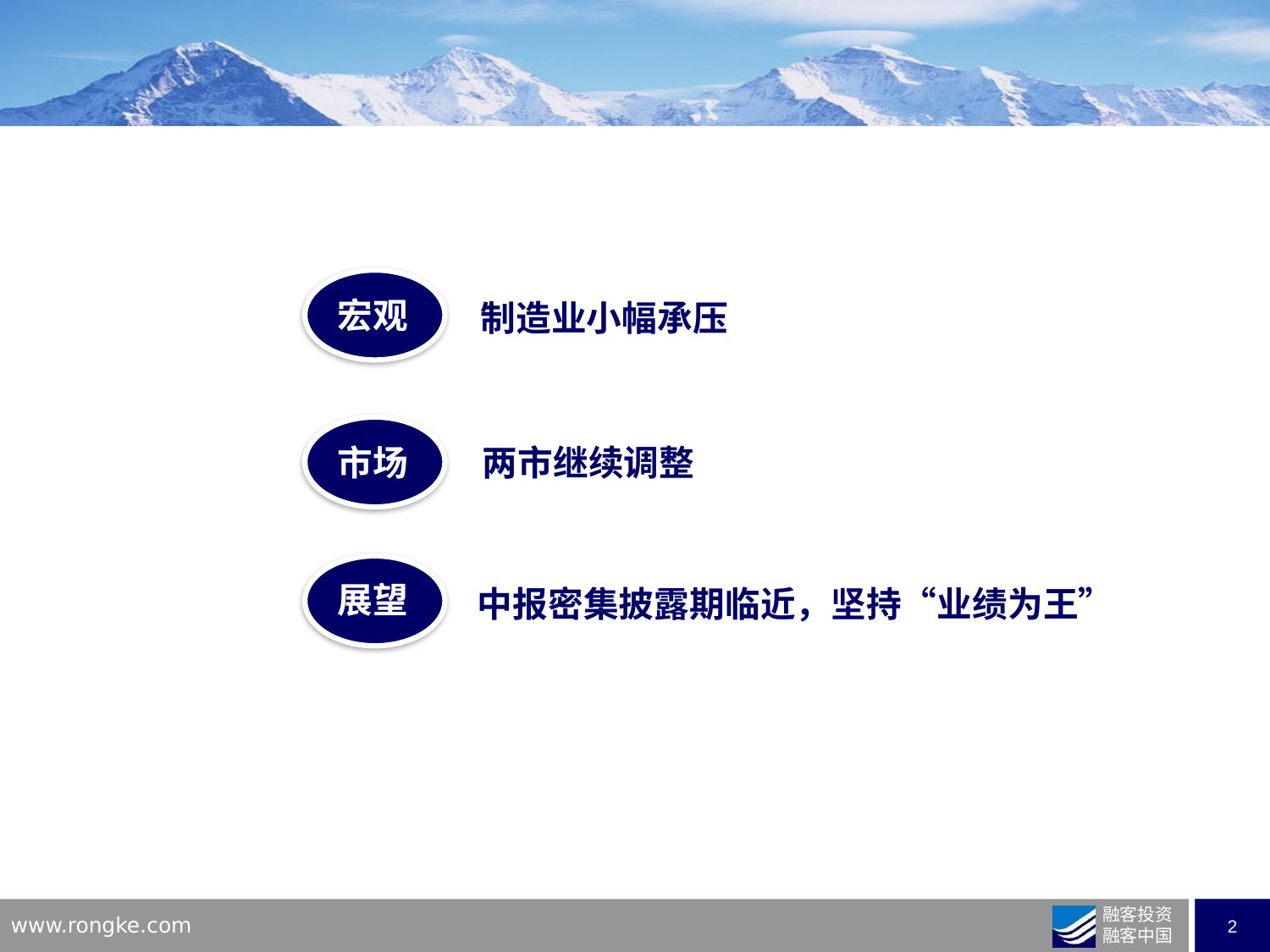

宏观
制造业小幅承压

市场
两市继续调整

展望
中报密集披露期临近，坚持“业绩为王”
业务